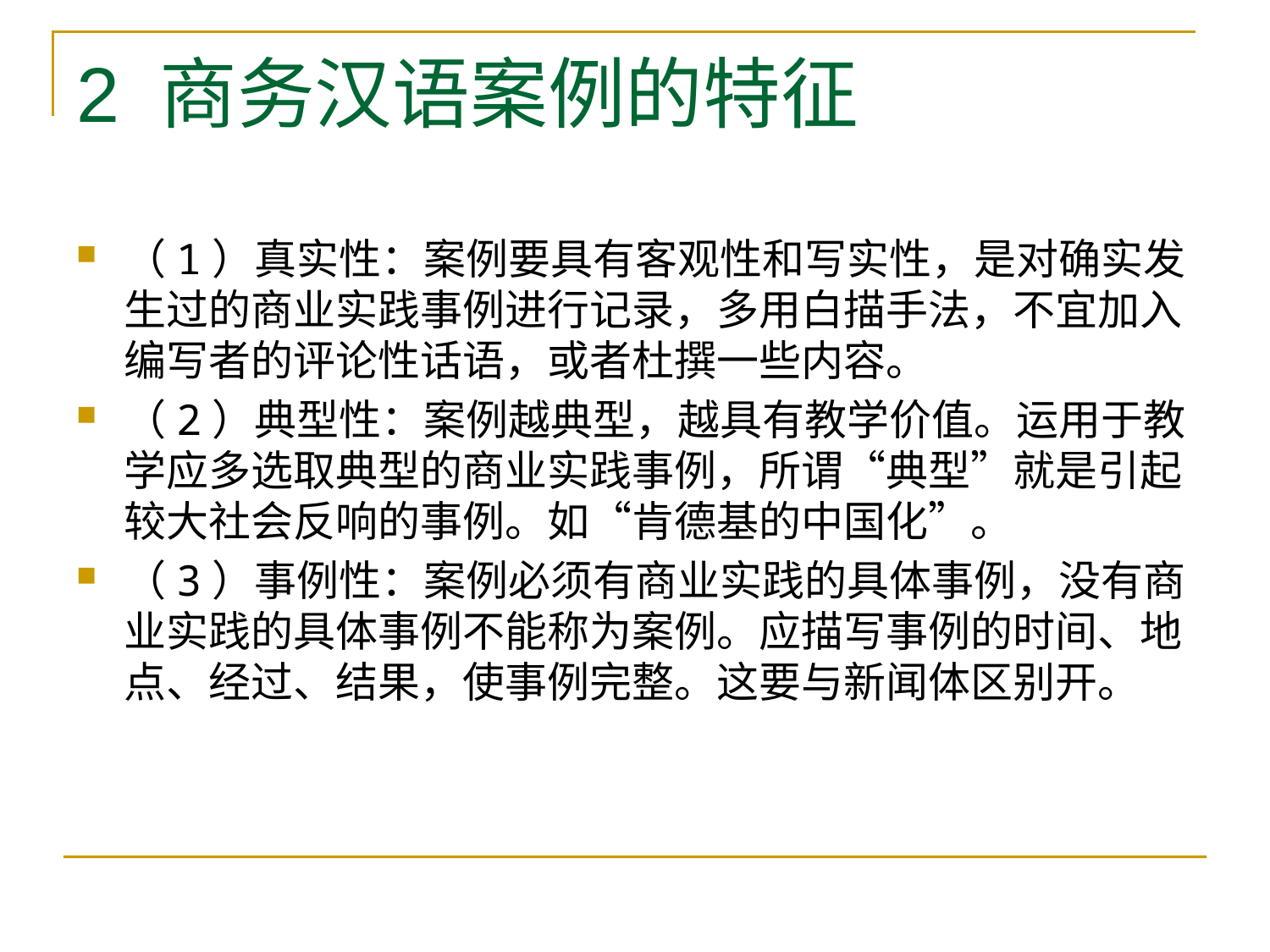

# 2 商务汉语案例的特征
（1）真实性：案例要具有客观性和写实性，是对确实发生过的商业实践事例进行记录，多用白描手法，不宜加入编写者的评论性话语，或者杜撰一些内容。
（2）典型性：案例越典型，越具有教学价值。运用于教学应多选取典型的商业实践事例，所谓“典型”就是引起较大社会反响的事例。如“肯德基的中国化”。
（3）事例性：案例必须有商业实践的具体事例，没有商业实践的具体事例不能称为案例。应描写事例的时间、地点、经过、结果，使事例完整。这要与新闻体区别开。